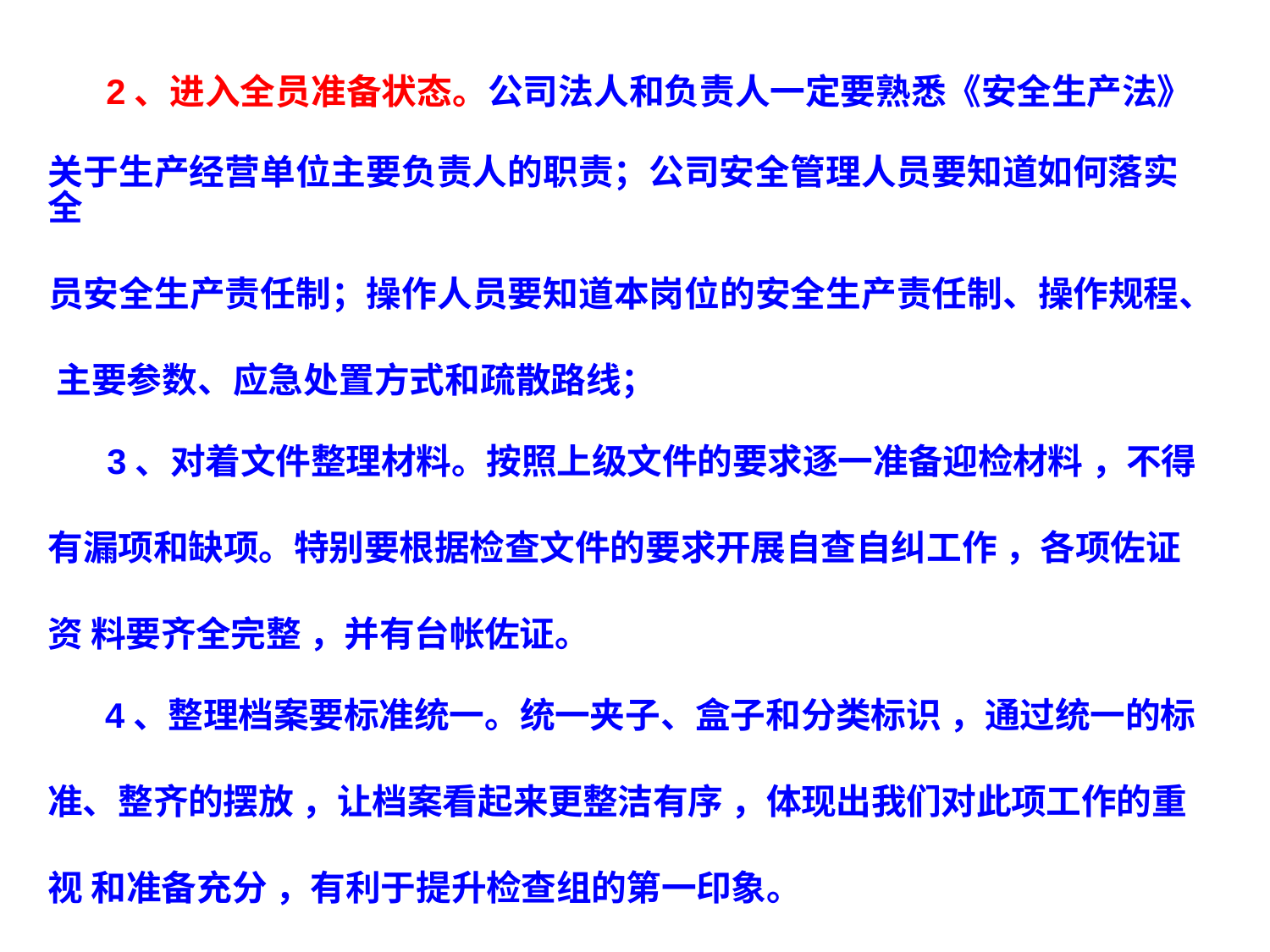

2、进入全员准备状态。公司法人和负责人一定要熟悉《安全生产法》

关于生产经营单位主要负责人的职责；公司安全管理人员要知道如何落实全
员安全生产责任制；操作人员要知道本岗位的安全生产责任制、操作规程、 主要参数、应急处置方式和疏散路线；

3、对着文件整理材料。按照上级文件的要求逐一准备迎检材料 ，不得
有漏项和缺项。特别要根据检查文件的要求开展自查自纠工作 ，各项佐证资 料要齐全完整 ，并有台帐佐证。

4、整理档案要标准统一。统一夹子、盒子和分类标识 ，通过统一的标
准、整齐的摆放 ，让档案看起来更整洁有序 ，体现出我们对此项工作的重视 和准备充分 ，有利于提升检查组的第一印象。